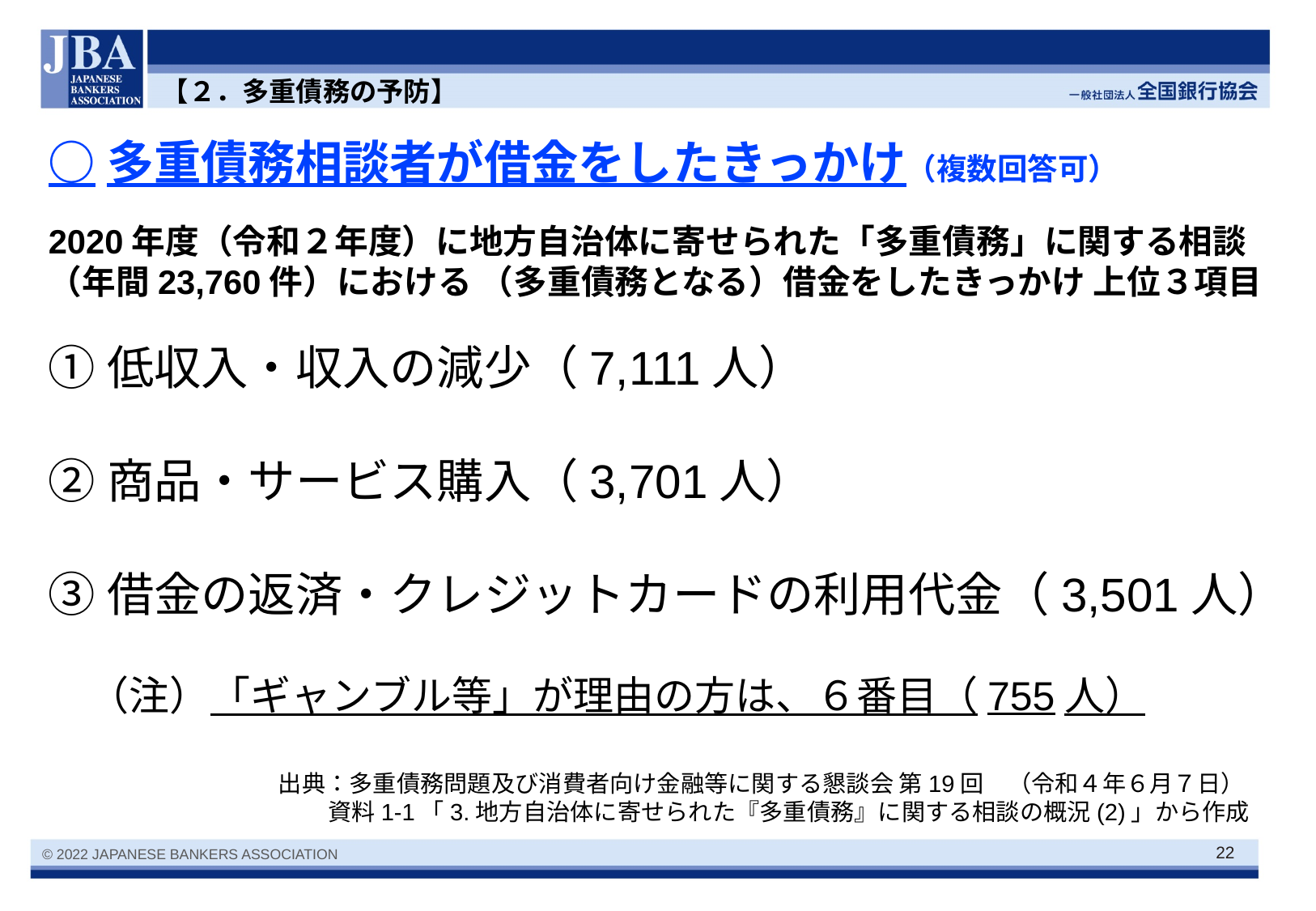

【２．多重債務の予防】
○多重債務相談者が借金をしたきっかけ（複数回答可）
2020年度（令和２年度）に地方自治体に寄せられた「多重債務」に関する相談
（年間23,760件）における （多重債務となる）借金をしたきっかけ 上位３項目

①低収入・収入の減少（7,111人）

②商品・サービス購入（3,701人）

③借金の返済・クレジットカードの利用代金（3,501人）

　（注）「ギャンブル等」が理由の方は、６番目（755人）

出典：多重債務問題及び消費者向け金融等に関する懇談会 第19回　（令和４年６月７日）
資料1‐1「3.地方自治体に寄せられた『多重債務』に関する相談の概況(2)」から作成